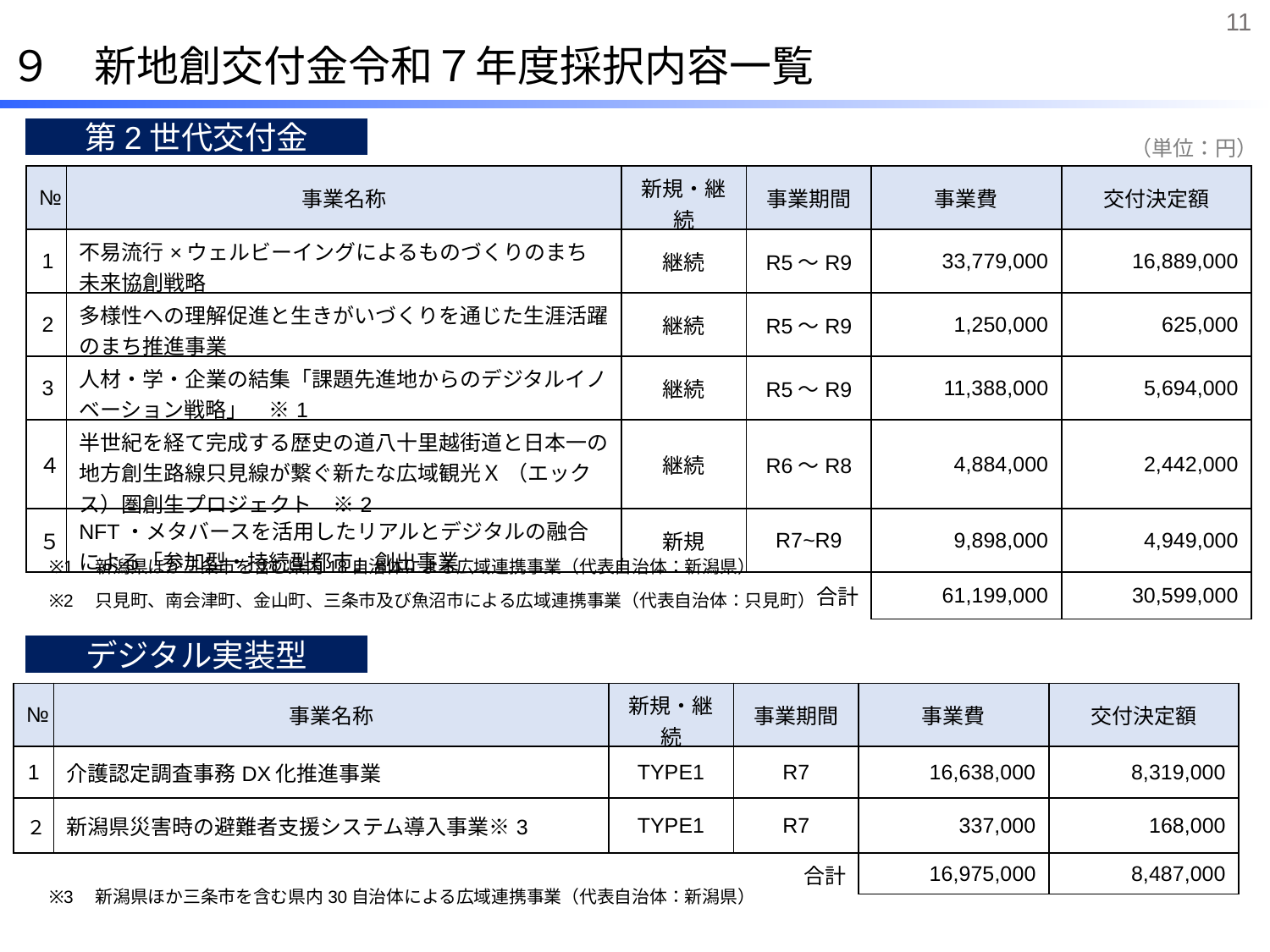

11
９　新地創交付金令和７年度採択内容一覧

第2世代交付金
（単位：円）
| № | 事業名称 | 新規・継続 | 事業期間 | 事業費 | 交付決定額 |
| --- | --- | --- | --- | --- | --- |
| 1 | 不易流行×ウェルビーイングによるものづくりのまち未来協創戦略 | 継続 | R5～R9 | 33,779,000 | 16,889,000 |
| 2 | 多様性への理解促進と生きがいづくりを通じた生涯活躍のまち推進事業 | 継続 | R5～R9 | 1,250,000 | 625,000 |
| 3 | 人材・学・企業の結集「課題先進地からのデジタルイノベーション戦略」　※1 | 継続 | R5～R9 | 11,388,000 | 5,694,000 |
| ４ | 半世紀を経て完成する歴史の道八十里越街道と日本一の地方創生路線只見線が繋ぐ新たな広域観光Ｘ （エックス）圏創生プロジェクト　※2 | 継続 | R6～R8 | 4,884,000 | 2,442,000 |
| ５ | NFT・メタバースを活用したリアルとデジタルの融合による「参加型・持続型都市」創出事業 | 新規 | R7~R9 | 9,898,000 | 4,949,000 |
| 合計 |  |  |  | 61,199,000 | 30,599,000 |
※1　新潟県ほか三条市を含む県内18自治体による広域連携事業（代表自治体：新潟県）
※2　只見町、南会津町、金山町、三条市及び魚沼市による広域連携事業（代表自治体：只見町）
デジタル実装型
| № | 事業名称 | 新規・継続 | 事業期間 | 事業費 | 交付決定額 |
| --- | --- | --- | --- | --- | --- |
| 1 | 介護認定調査事務DX化推進事業 | TYPE1 | R7 | 16,638,000 | 8,319,000 |
| ２ | 新潟県災害時の避難者支援システム導入事業※3 | TYPE1 | R7 | 337,000 | 168,000 |
| 合計 |  |  |  | 16,975,000 | 8,487,000 |
※3　新潟県ほか三条市を含む県内30自治体による広域連携事業（代表自治体：新潟県）